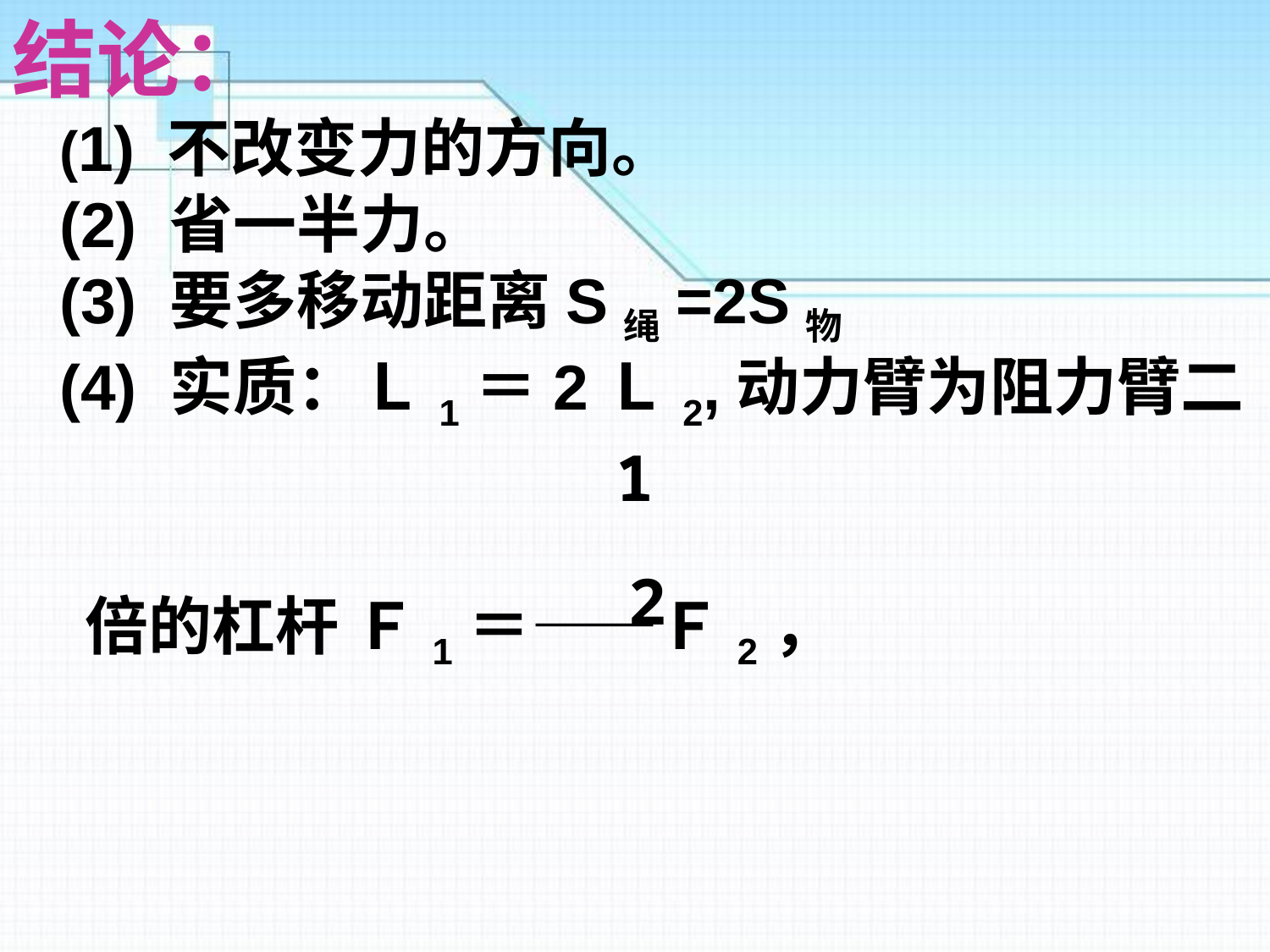

结论：
   (1) 不改变力的方向。
   (2) 省一半力。
   (3) 要多移动距离S绳=2S物
   (4) 实质：Ｌ1＝2Ｌ2,动力臂为阻力臂二

    倍的杠杆 Ｆ1＝——Ｆ2，
1
2